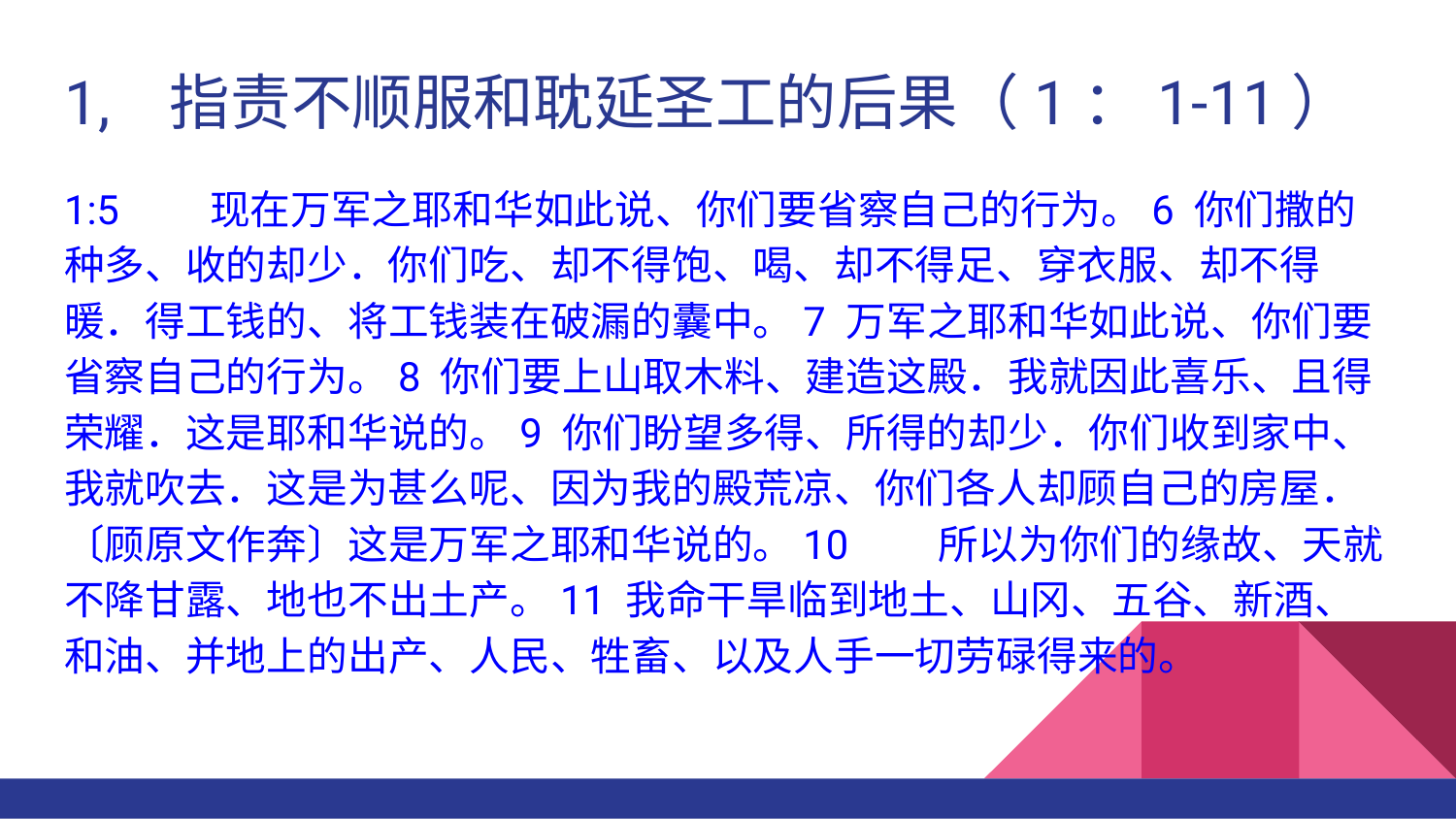

# 1,   指责不顺服和耽延圣工的后果（1：1-11）
1:5	现在万军之耶和华如此说、你们要省察自己的行为。6 你们撒的种多、收的却少．你们吃、却不得饱、喝、却不得足、穿衣服、却不得暖．得工钱的、将工钱装在破漏的囊中。7 万军之耶和华如此说、你们要省察自己的行为。8 你们要上山取木料、建造这殿．我就因此喜乐、且得荣耀．这是耶和华说的。9 你们盼望多得、所得的却少．你们收到家中、我就吹去．这是为甚么呢、因为我的殿荒凉、你们各人却顾自己的房屋．〔顾原文作奔〕这是万军之耶和华说的。10	所以为你们的缘故、天就不降甘露、地也不出土产。11 我命干旱临到地土、山冈、五谷、新酒、和油、并地上的出产、人民、牲畜、以及人手一切劳碌得来的。